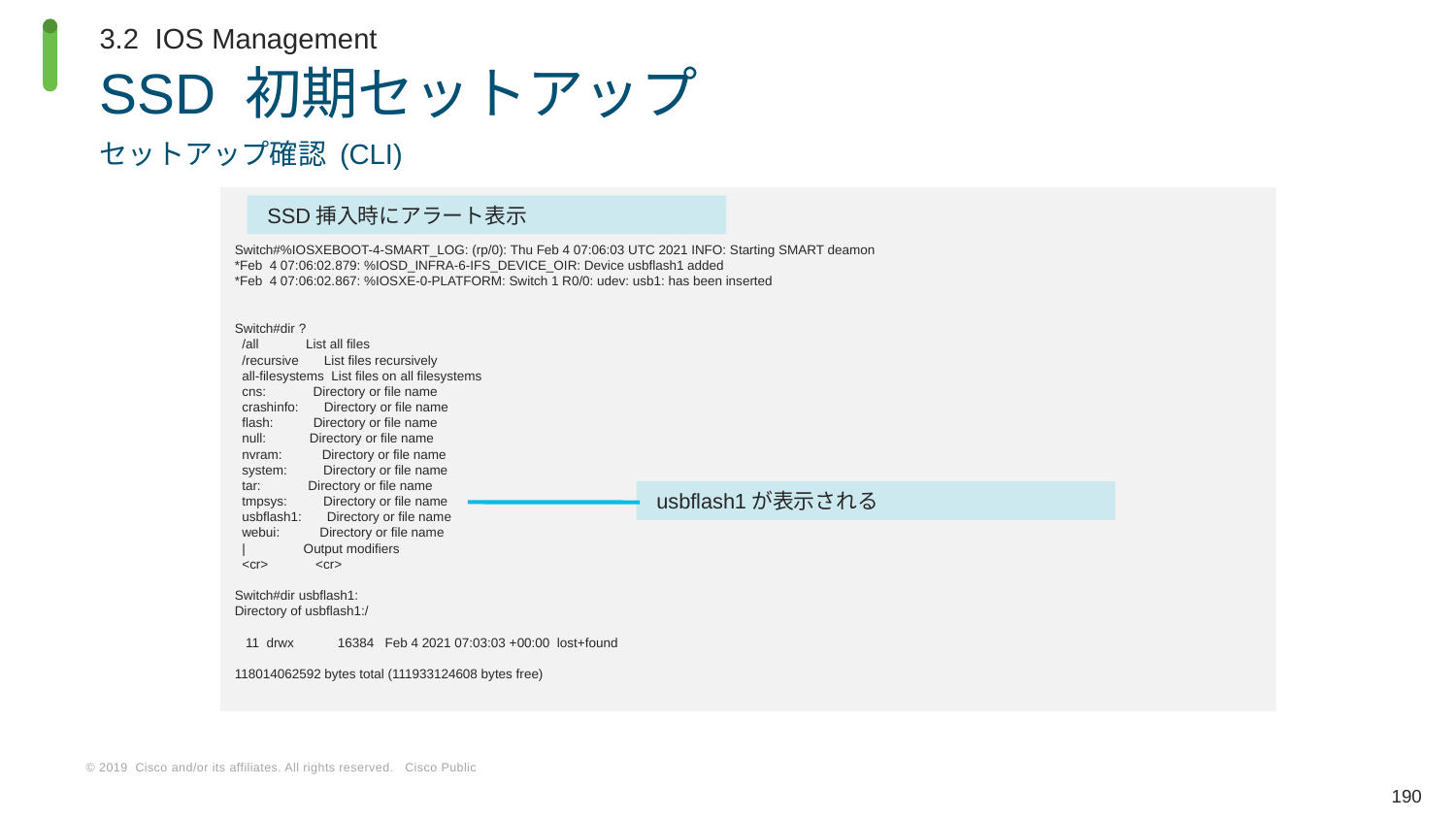

3.2  IOS Management
# SSD 初期セットアップ
セットアップ確認 (CLI)

Switch#%IOSXEBOOT-4-SMART_LOG: (rp/0): Thu Feb 4 07:06:03 UTC 2021 INFO: Starting SMART deamon
*Feb  4 07:06:02.879: %IOSD_INFRA-6-IFS_DEVICE_OIR: Device usbflash1 added
*Feb  4 07:06:02.867: %IOSXE-0-PLATFORM: Switch 1 R0/0: udev: usb1: has been inserted

Switch#dir ?
  /all             List all files
  /recursive       List files recursively
  all-filesystems  List files on all filesystems
  cns:             Directory or file name
  crashinfo:       Directory or file name
  flash:           Directory or file name
  null:            Directory or file name
  nvram:           Directory or file name
  system:          Directory or file name
  tar:             Directory or file name
  tmpsys:          Directory or file name
  usbflash1:       Directory or file name
  webui:           Directory or file name
  |                Output modifiers
  <cr>             <cr>

Switch#dir usbflash1:
Directory of usbflash1:/

   11  drwx            16384   Feb 4 2021 07:03:03 +00:00  lost+found

118014062592 bytes total (111933124608 bytes free)
 SSD挿入時にアラート表示
 usbflash1が表示される
190